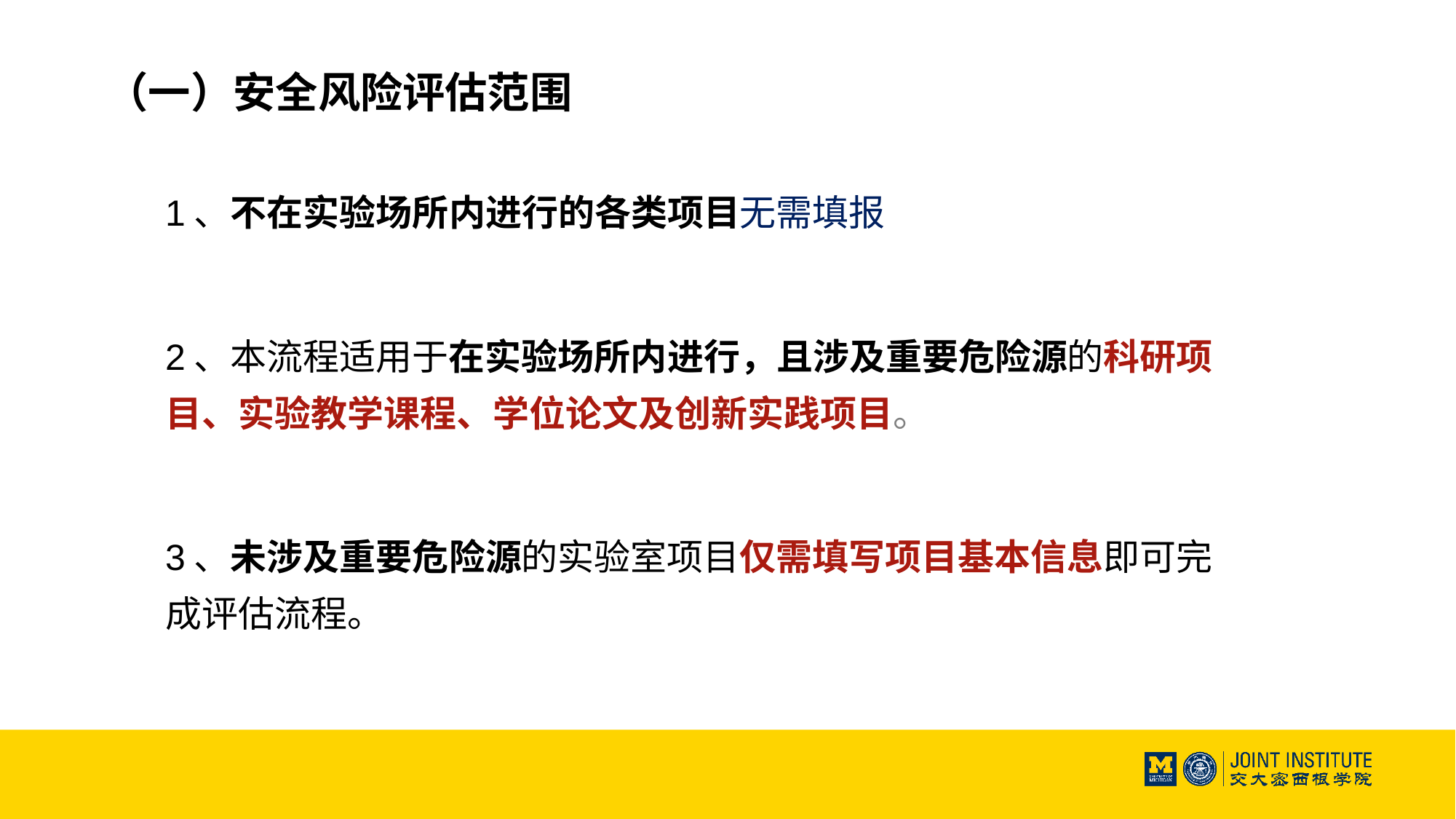

（一）安全风险评估范围
1、不在实验场所内进行的各类项目无需填报

2、本流程适用于在实验场所内进行，且涉及重要危险源的科研项目、实验教学课程、学位论文及创新实践项目。

3、未涉及重要危险源的实验室项目仅需填写项目基本信息即可完成评估流程。